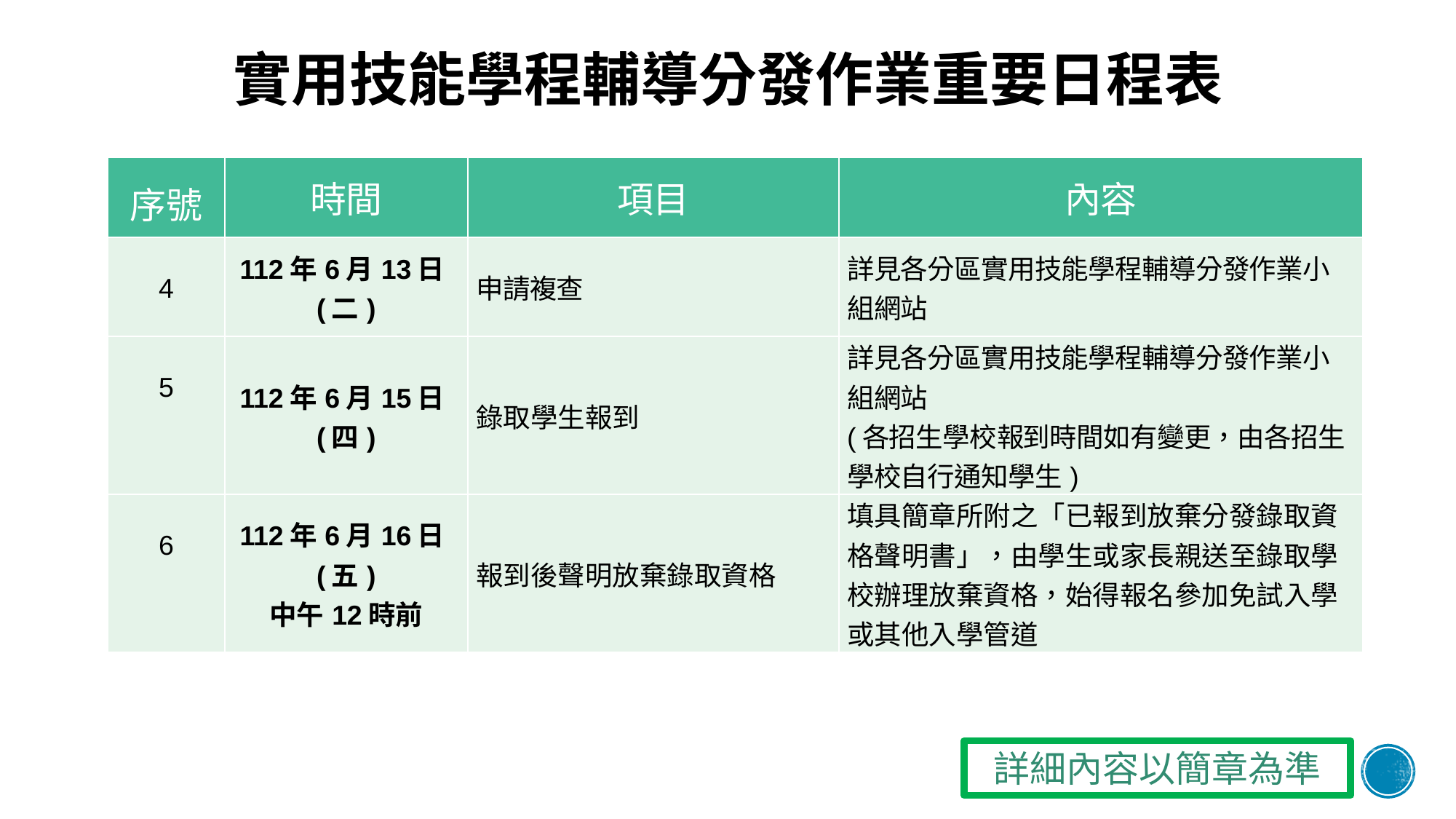

# 實用技能學程輔導分發作業重要日程表
| 序號 | 時間 | 項目 | 內容 |
| --- | --- | --- | --- |
| 4 | 112年6月13日(二) | 申請複查 | 詳見各分區實用技能學程輔導分發作業小組網站 |
| 5 | 112年6月15日(四) | 錄取學生報到 | 詳見各分區實用技能學程輔導分發作業小組網站 (各招生學校報到時間如有變更，由各招生學校自行通知學生) |
| 6 | 112年6月16日(五) 中午12時前 | 報到後聲明放棄錄取資格 | 填具簡章所附之「已報到放棄分發錄取資格聲明書」，由學生或家長親送至錄取學校辦理放棄資格，始得報名參加免試入學或其他入學管道 |
詳細內容以簡章為準